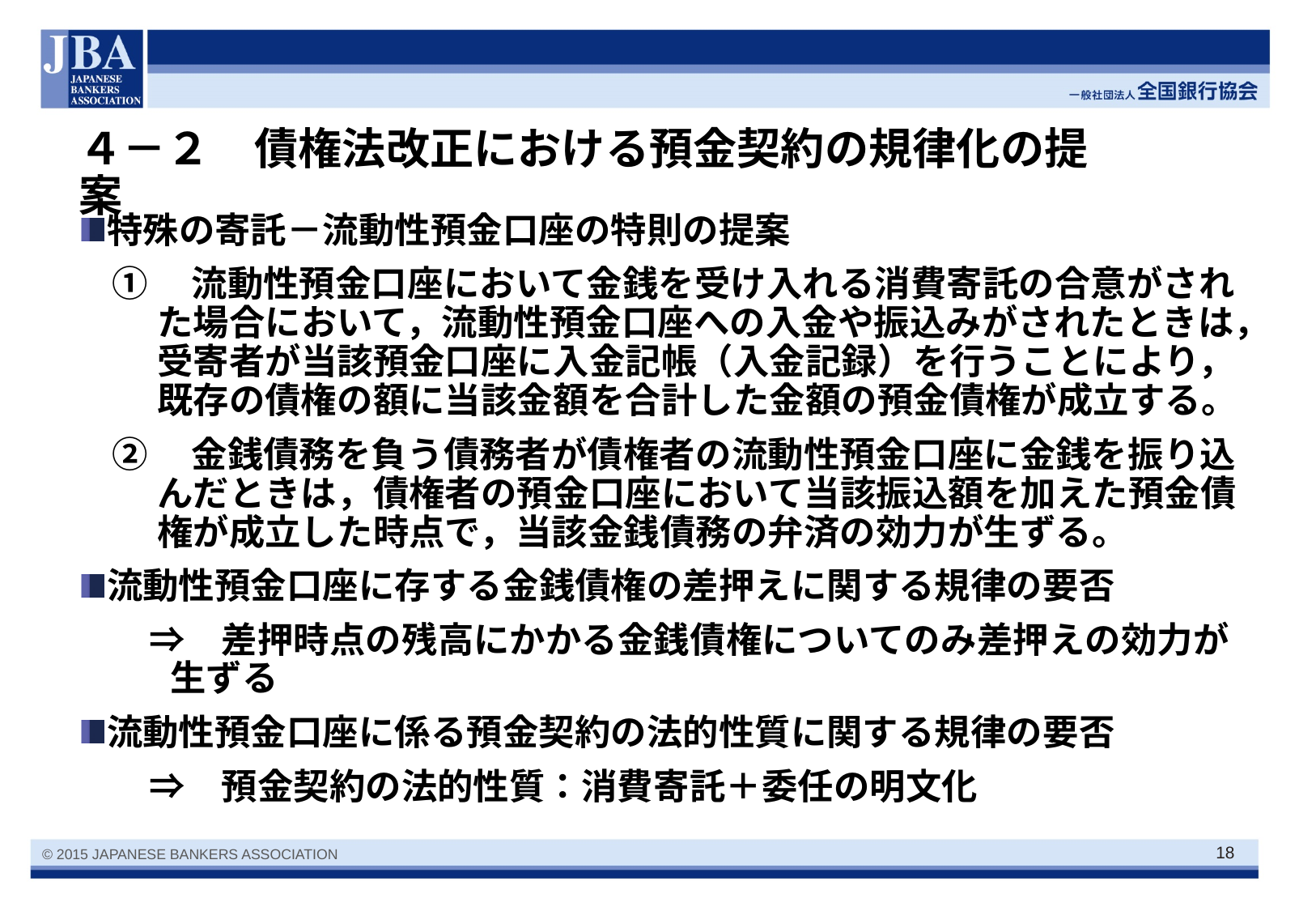

# ４－２　債権法改正における預金契約の規律化の提案
特殊の寄託－流動性預金口座の特則の提案
①　流動性預金口座において金銭を受け入れる消費寄託の合意がされた場合において，流動性預金口座への入金や振込みがされたときは，受寄者が当該預金口座に入金記帳（入金記録）を行うことにより，既存の債権の額に当該金額を合計した金額の預金債権が成立する。
②　金銭債務を負う債務者が債権者の流動性預金口座に金銭を振り込んだときは，債権者の預金口座において当該振込額を加えた預金債権が成立した時点で，当該金銭債務の弁済の効力が生ずる。
流動性預金口座に存する金銭債権の差押えに関する規律の要否
　　⇒　差押時点の残高にかかる金銭債権についてのみ差押えの効力が生ずる
流動性預金口座に係る預金契約の法的性質に関する規律の要否
　　⇒　預金契約の法的性質：消費寄託＋委任の明文化